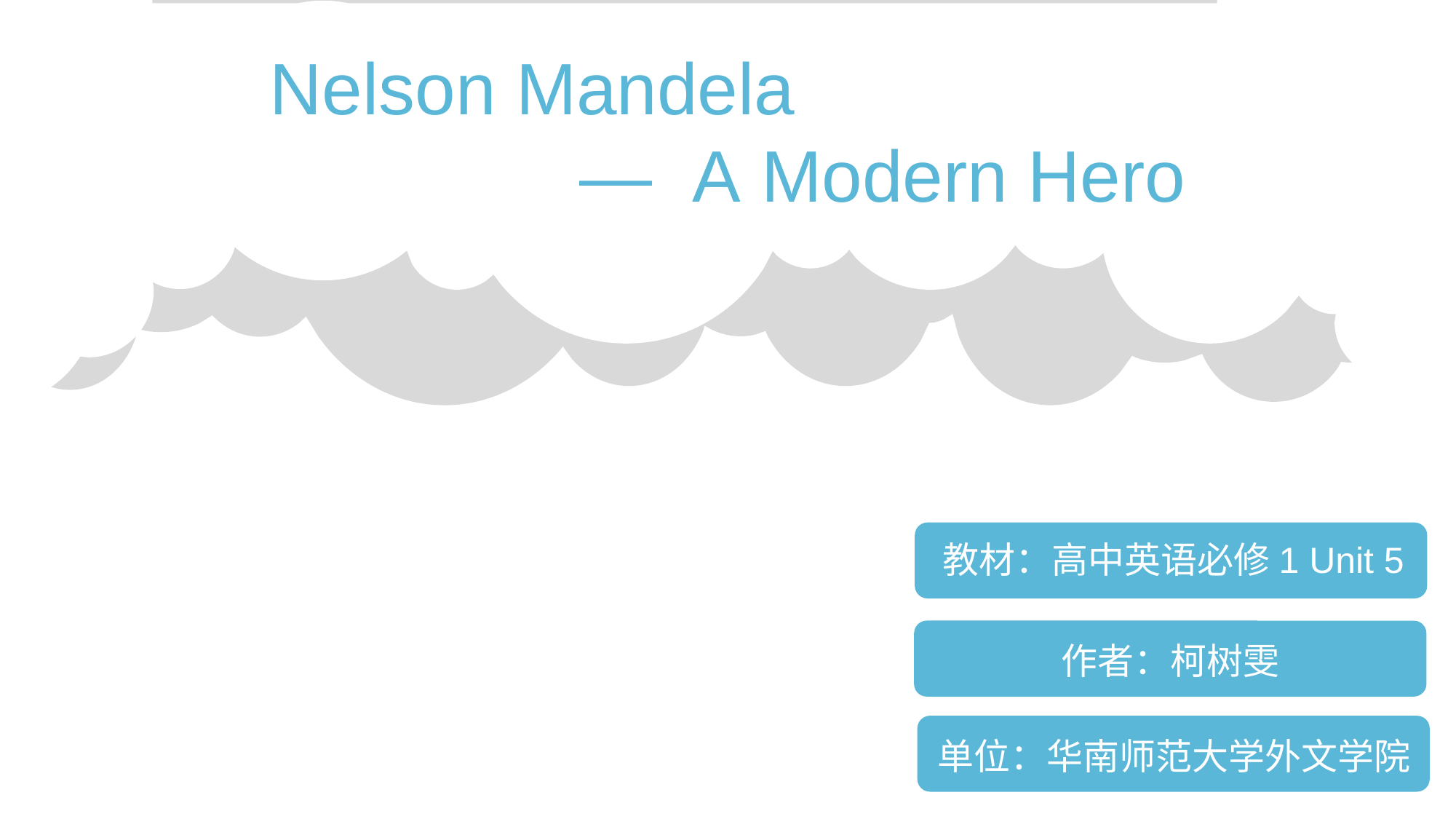

Nelson Mandela
—  A Modern Hero

教材：高中英语必修1 Unit 5

作者：柯树雯

单位：华南师范大学外文学院